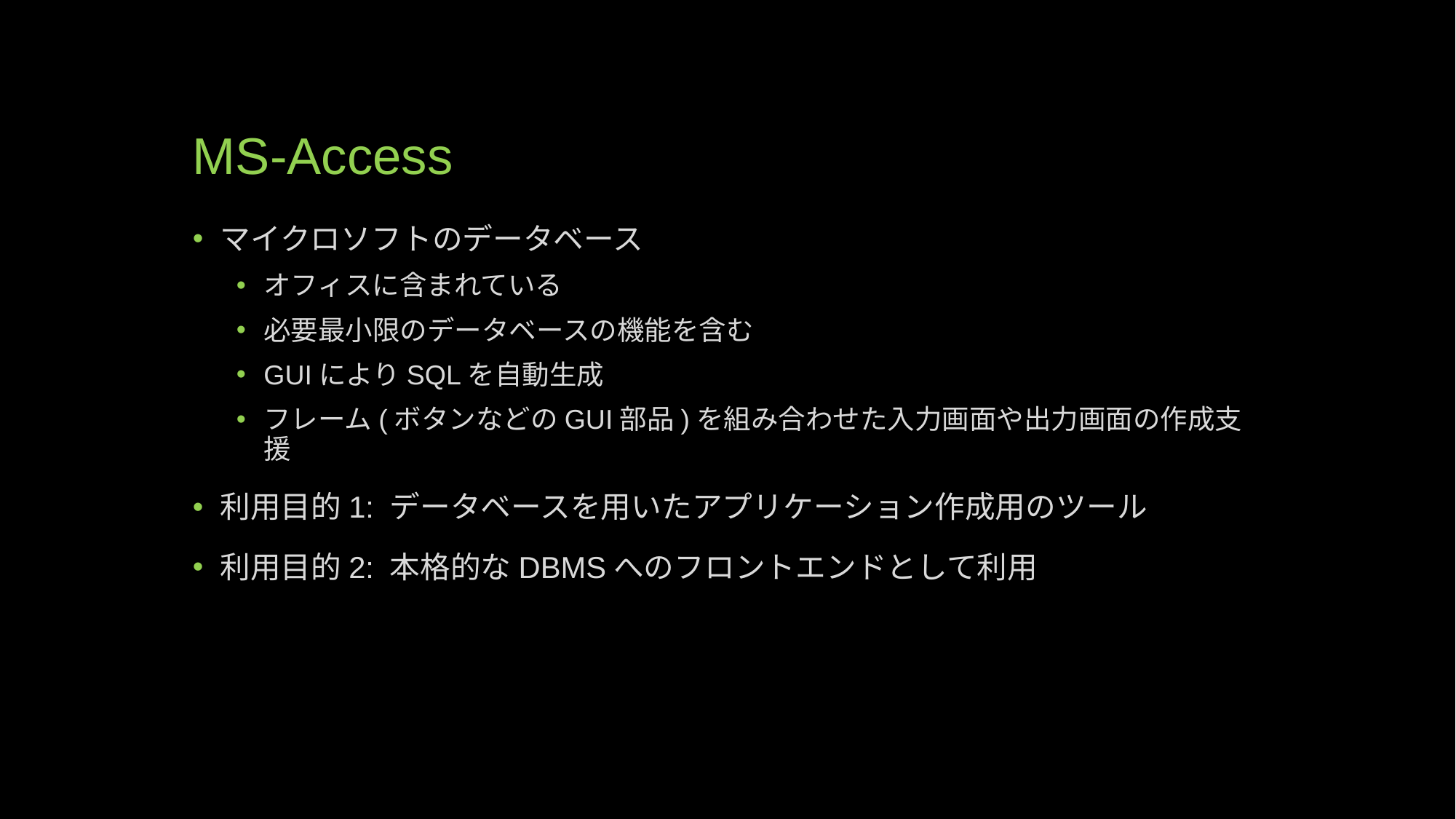

# MS-Access
マイクロソフトのデータベース
オフィスに含まれている
必要最小限のデータベースの機能を含む
GUIによりSQLを自動生成
フレーム(ボタンなどのGUI部品)を組み合わせた入力画面や出力画面の作成支援
利用目的1: データベースを用いたアプリケーション作成用のツール
利用目的2: 本格的なDBMSへのフロントエンドとして利用